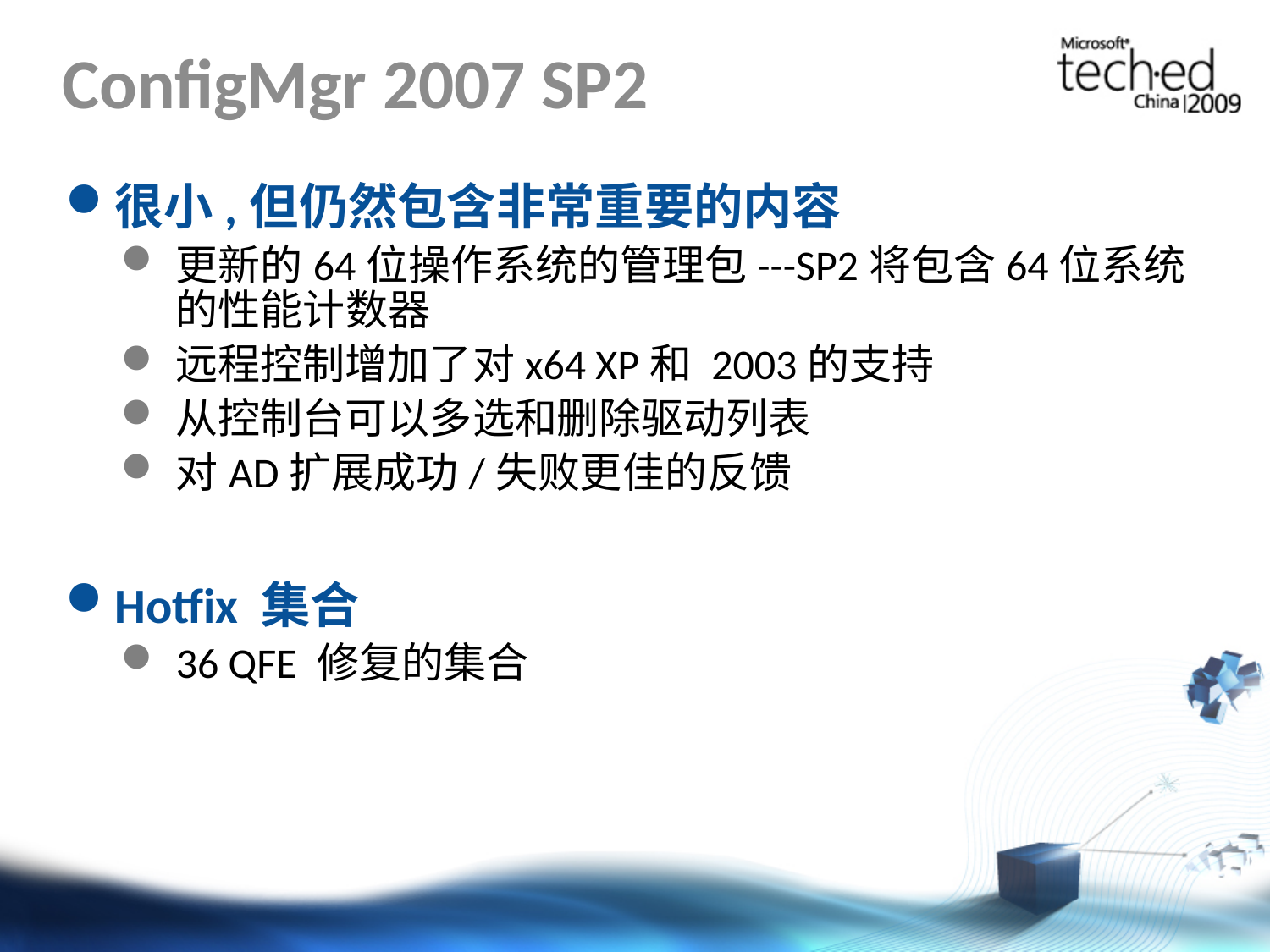

# ConfigMgr 2007 SP2
很小,但仍然包含非常重要的内容
更新的64位操作系统的管理包---SP2将包含64位系统的性能计数器
远程控制增加了对x64 XP和 2003的支持
从控制台可以多选和删除驱动列表
对AD扩展成功/失败更佳的反馈

Hotfix 集合
36 QFE 修复的集合